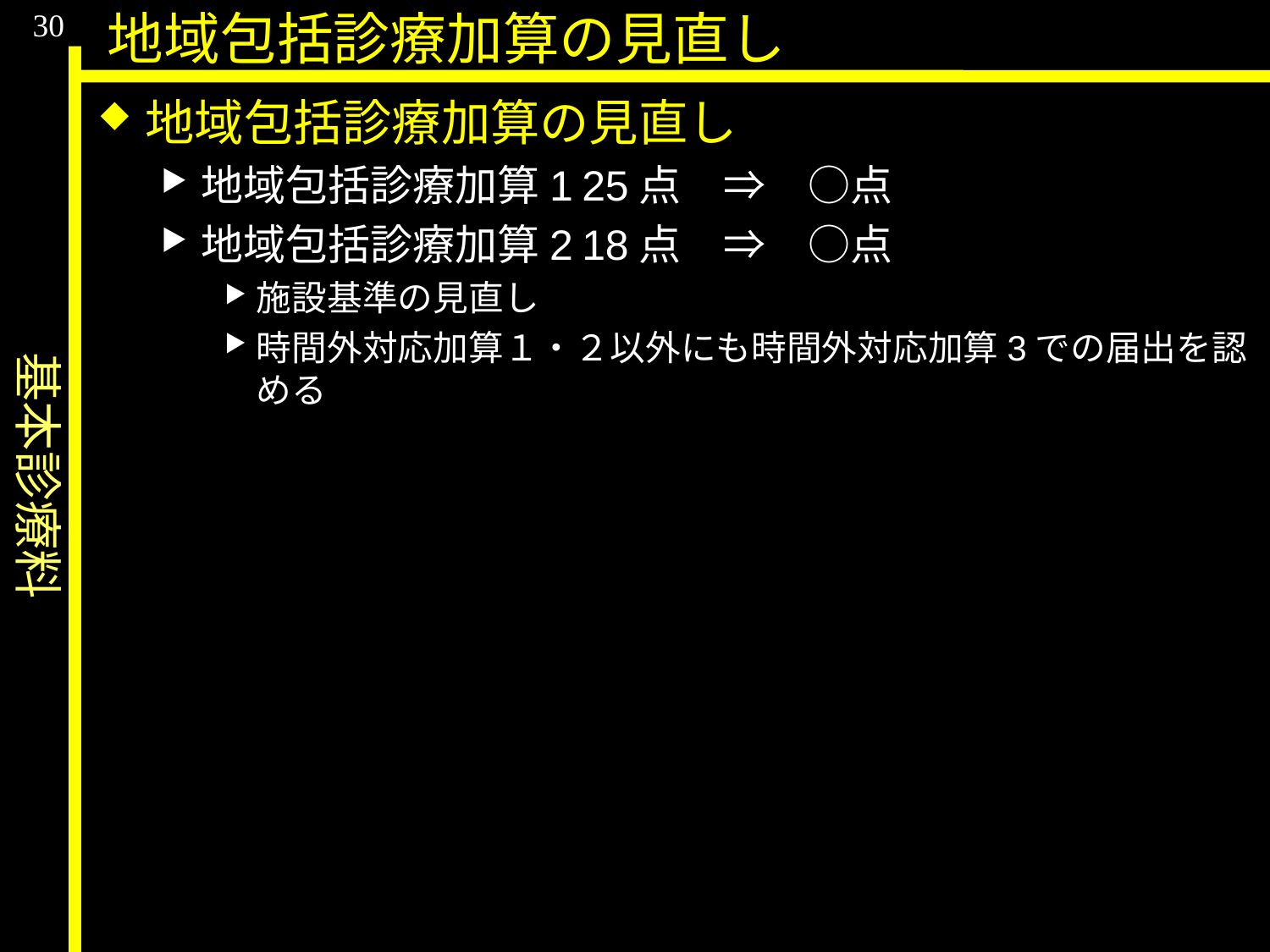

基本診療料
30
地域包括診療加算の見直し

地域包括診療加算の見直し
地域包括診療加算1	25点　⇒　○点
地域包括診療加算2	18点　⇒　○点
施設基準の見直し
時間外対応加算１・２以外にも時間外対応加算3での届出を認める